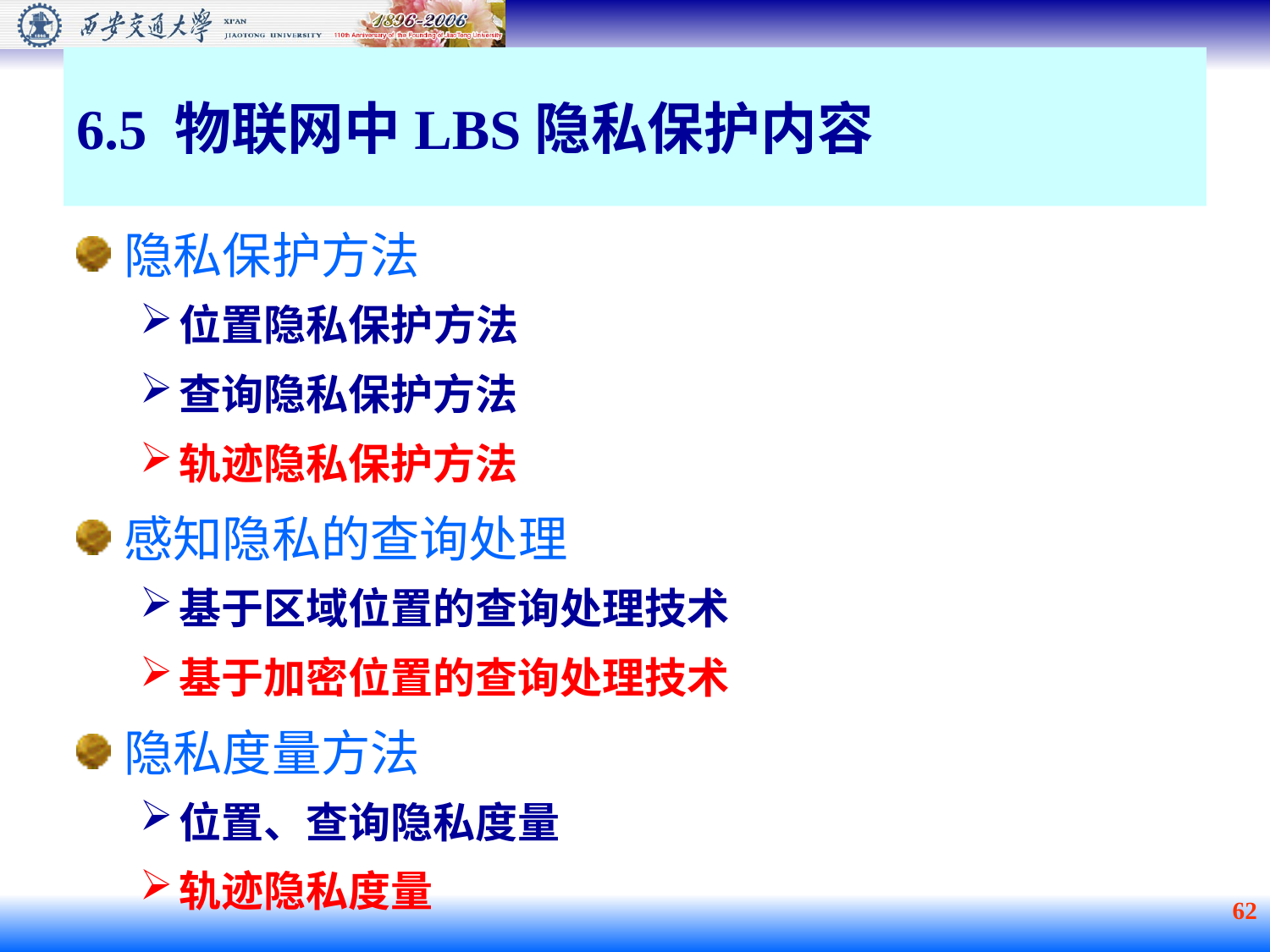

# 6.5 物联网中LBS隐私保护内容
隐私保护方法
位置隐私保护方法
查询隐私保护方法
轨迹隐私保护方法
感知隐私的查询处理
基于区域位置的查询处理技术
基于加密位置的查询处理技术
隐私度量方法
位置、查询隐私度量
轨迹隐私度量

 62